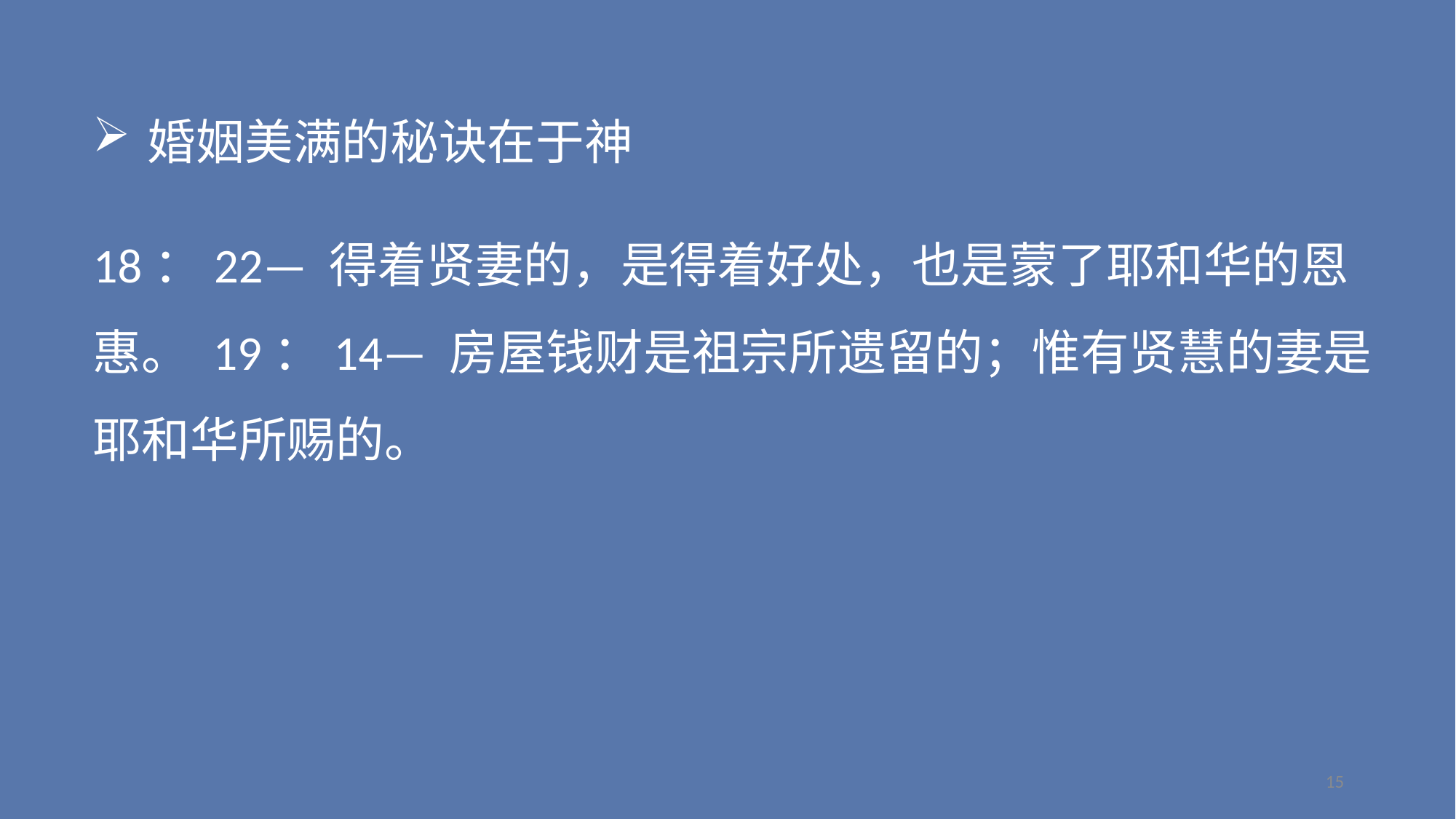

婚姻美满的秘诀在于神
18：22— 得着贤妻的，是得着好处，也是蒙了耶和华的恩惠。 19：14— 房屋钱财是祖宗所遗留的；惟有贤慧的妻是耶和华所赐的。
15